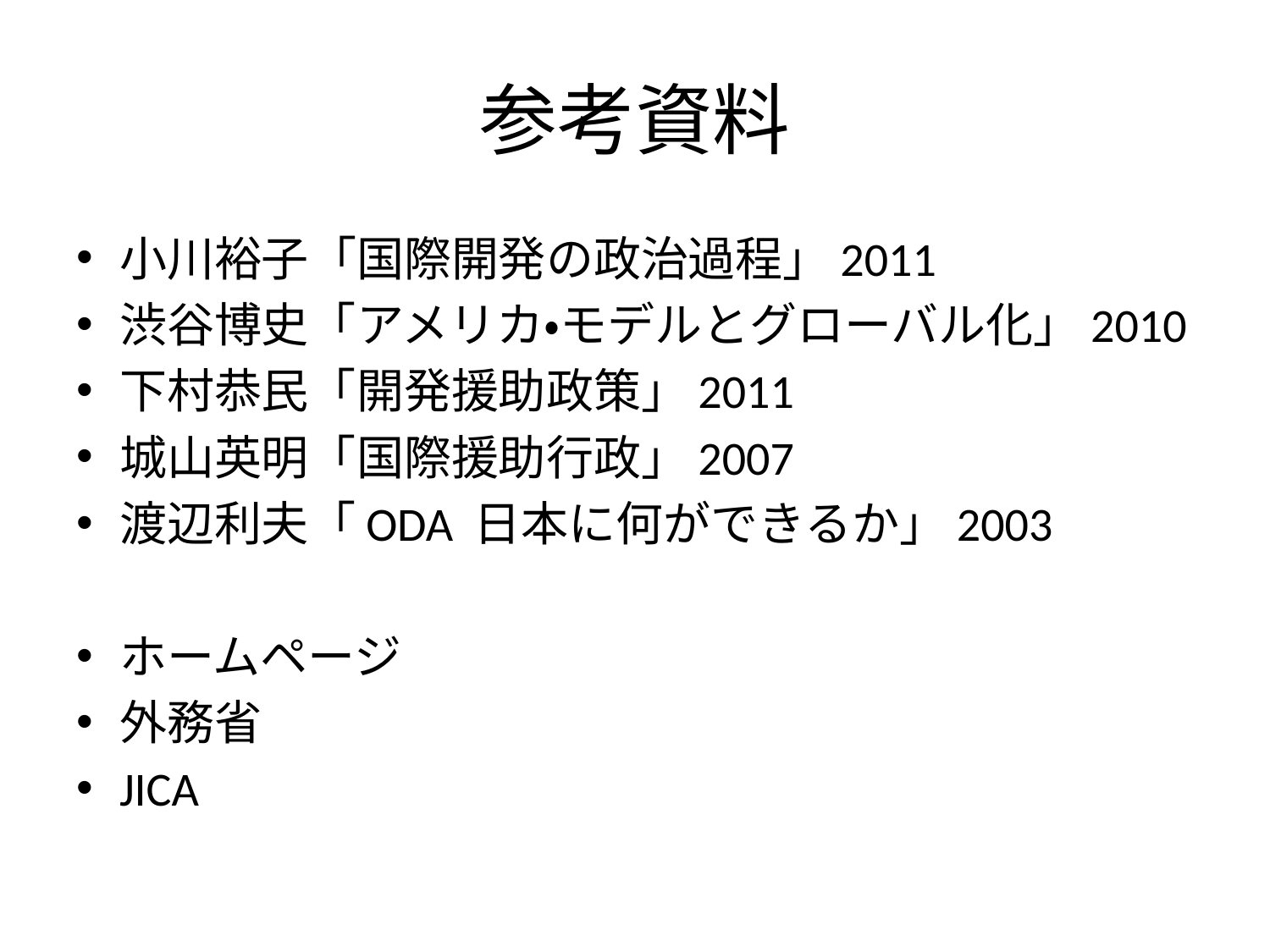

# 参考資料
小川裕子「国際開発の政治過程」2011
渋谷博史「アメリカ•モデルとグローバル化」2010
下村恭民「開発援助政策」2011
城山英明「国際援助行政」2007
渡辺利夫「ODA 日本に何ができるか」2003

ホームページ
外務省
JICA